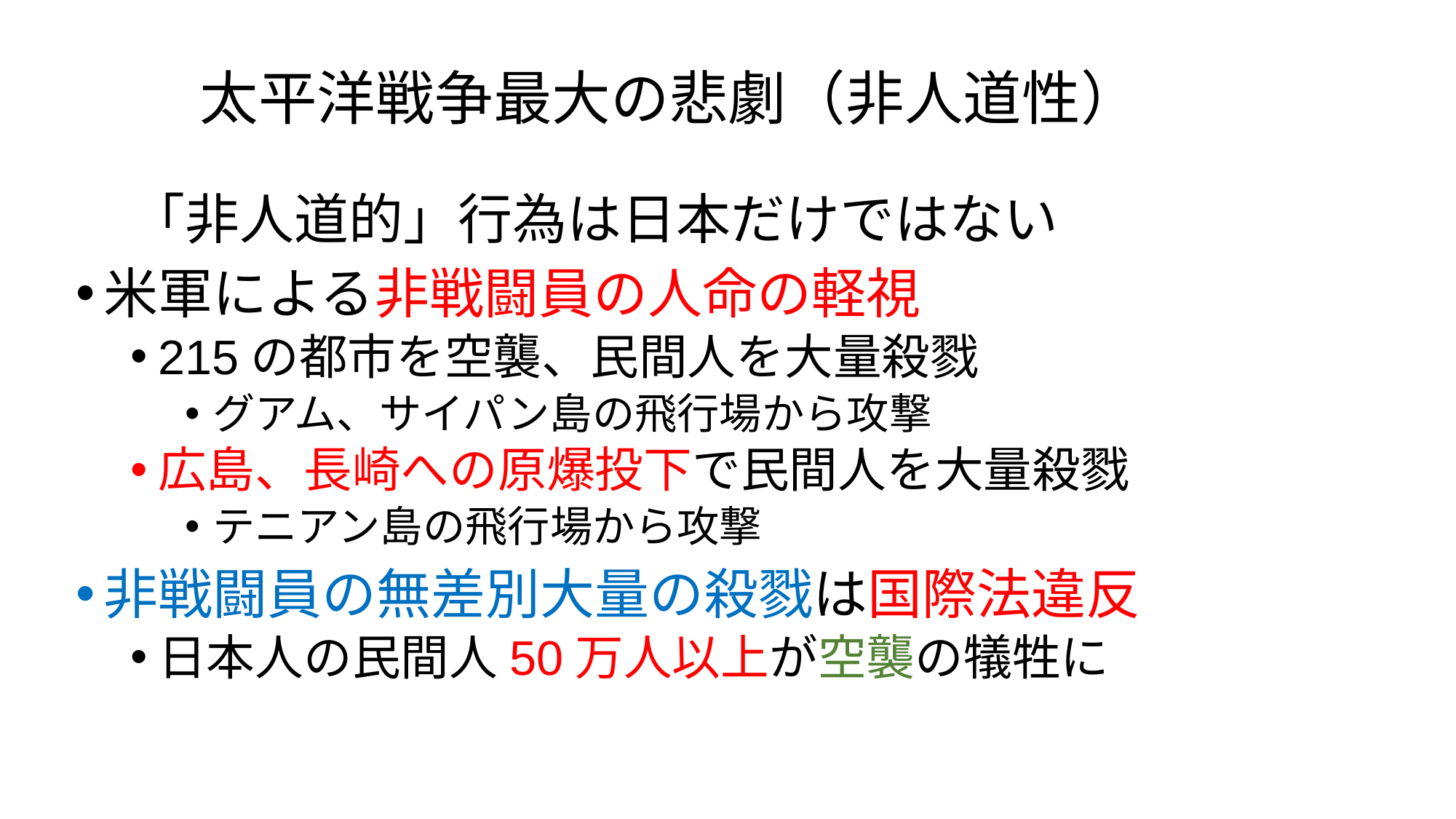

# 太平洋戦争最大の悲劇（非人道性）
　「非人道的」行為は日本だけではない
米軍による非戦闘員の人命の軽視
215の都市を空襲、民間人を大量殺戮
グアム、サイパン島の飛行場から攻撃
広島、長崎への原爆投下で民間人を大量殺戮
テニアン島の飛行場から攻撃
非戦闘員の無差別大量の殺戮は国際法違反
日本人の民間人50万人以上が空襲の犠牲に